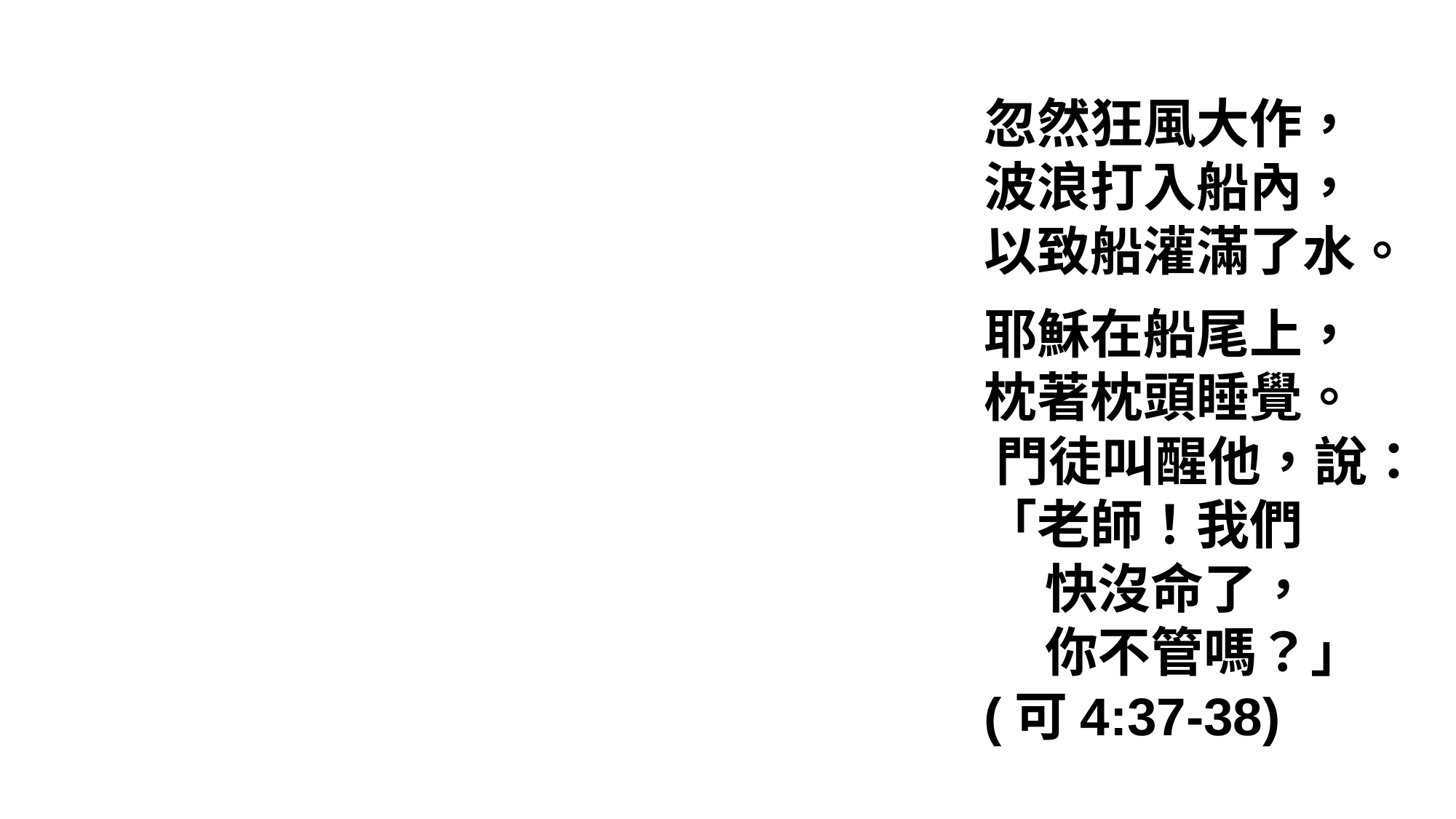

忽然狂風大作，波浪打入船內，以致船灌滿了水。

耶穌在船尾上，枕著枕頭睡覺。     門徒叫醒他，說：「老師！我們
    快沒命了，
    你不管嗎？」
(可4:37-38)